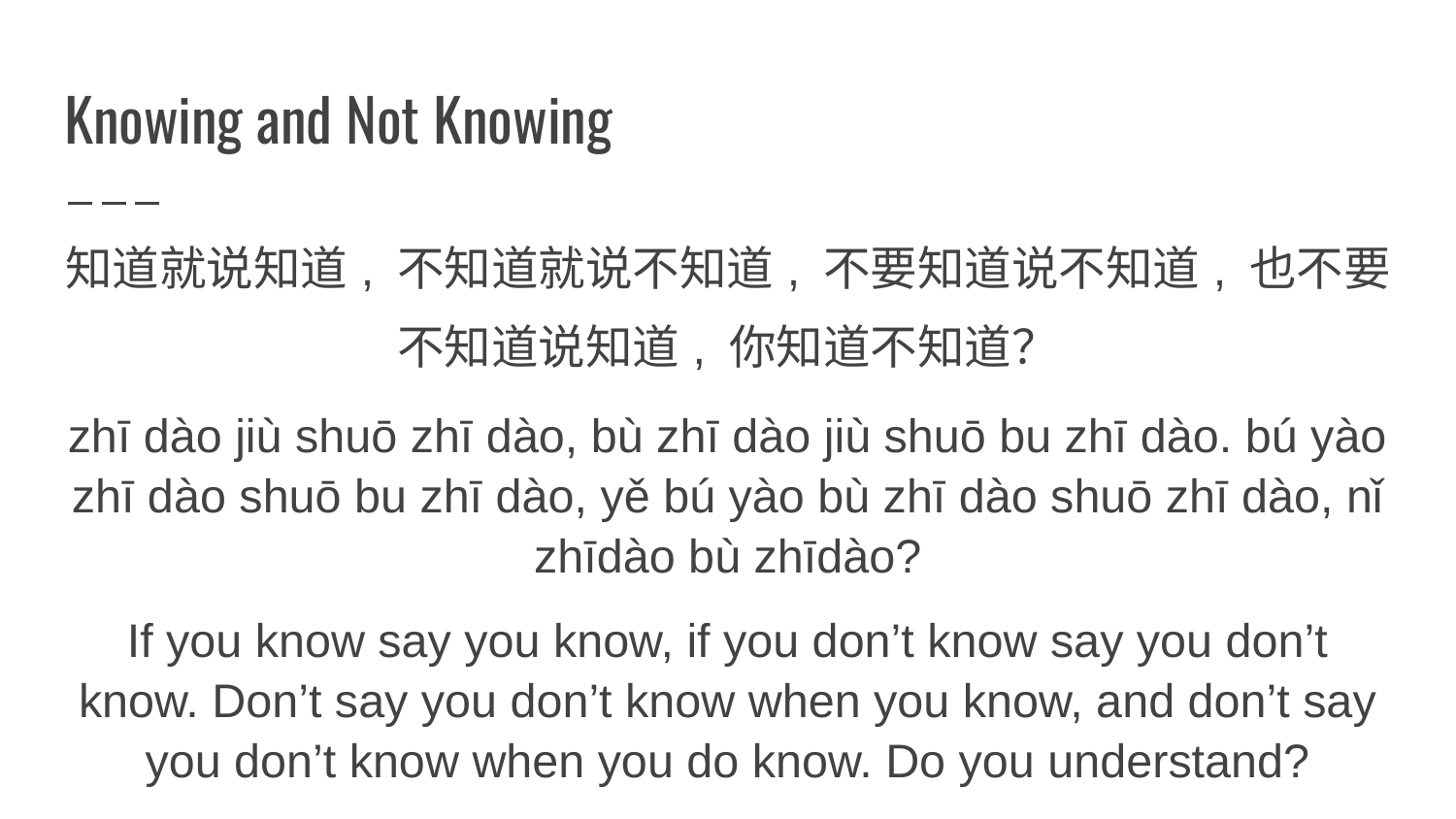

# Knowing and Not Knowing
知道就说知道, 不知道就说不知道, 不要知道说不知道, 也不要不知道说知道, 你知道不知道？
zhī dào jiù shuō zhī dào, bù zhī dào jiù shuō bu zhī dào. bú yào zhī dào shuō bu zhī dào, yě bú yào bù zhī dào shuō zhī dào, nǐ zhīdào bù zhīdào?
If you know say you know, if you don’t know say you don’t know. Don’t say you don’t know when you know, and don’t say you don’t know when you do know. Do you understand?